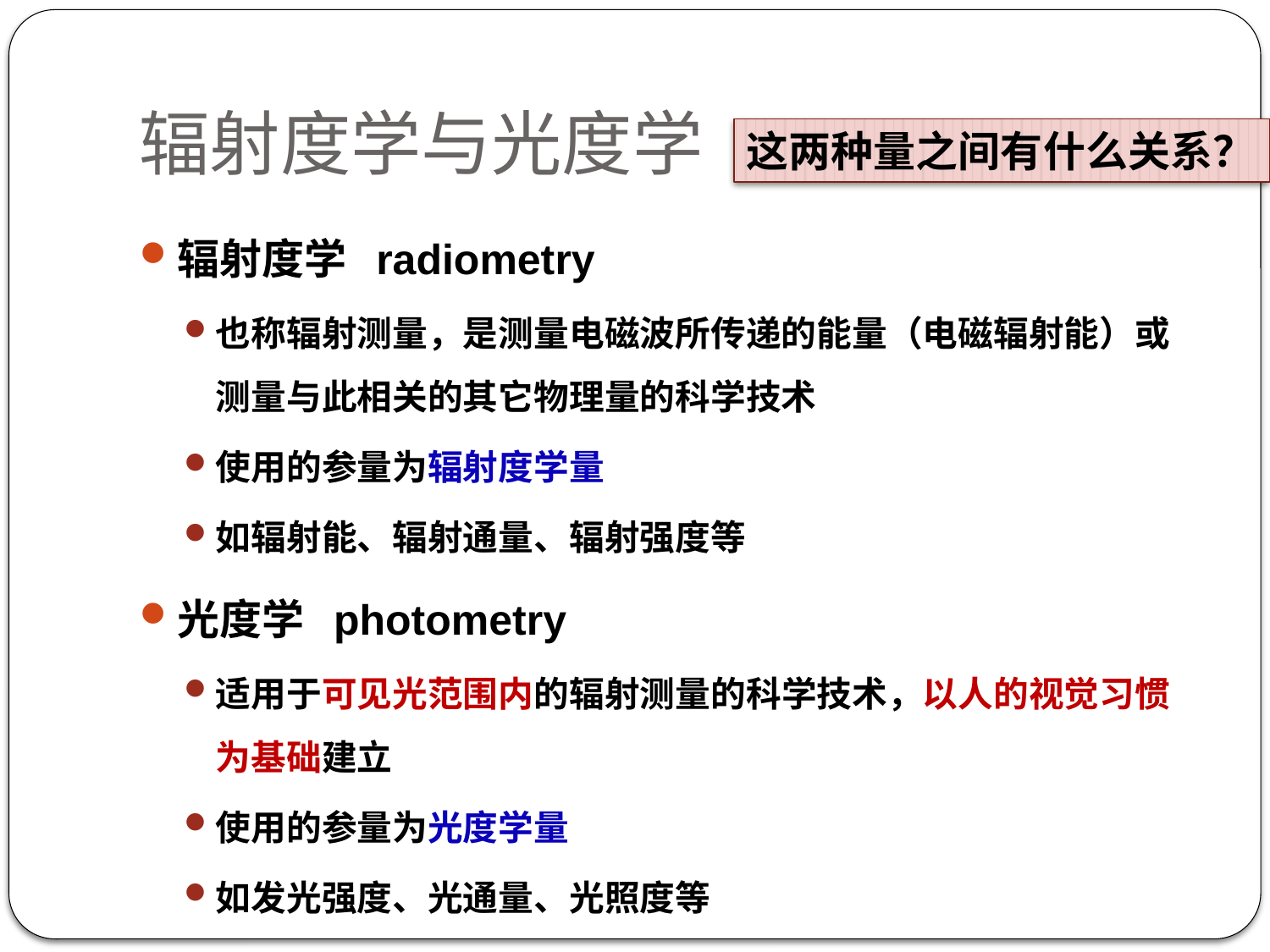

# 辐射度学与光度学
这两种量之间有什么关系？
辐射度学  radiometry
也称辐射测量，是测量电磁波所传递的能量（电磁辐射能）或测量与此相关的其它物理量的科学技术
使用的参量为辐射度学量
如辐射能、辐射通量、辐射强度等
光度学  photometry
适用于可见光范围内的辐射测量的科学技术，以人的视觉习惯为基础建立
使用的参量为光度学量
如发光强度、光通量、光照度等